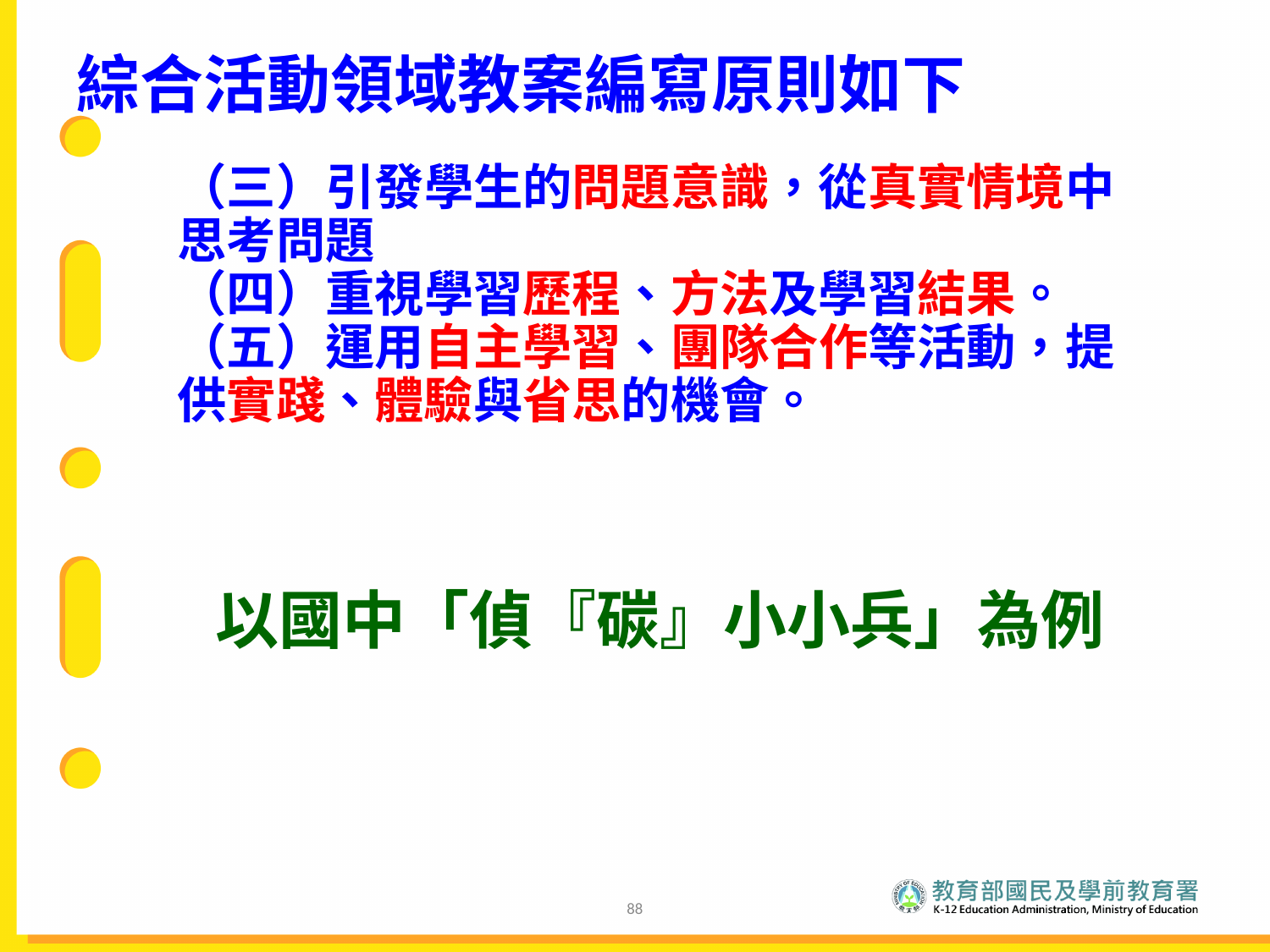

# 綜合活動領域教案編寫原則如下
（三）引發學生的問題意識，從真實情境中思考問題
（四）重視學習歷程、方法及學習結果。
（五）運用自主學習、團隊合作等活動，提供實踐、體驗與省思的機會。

以國中「偵『碳』小小兵」為例
88